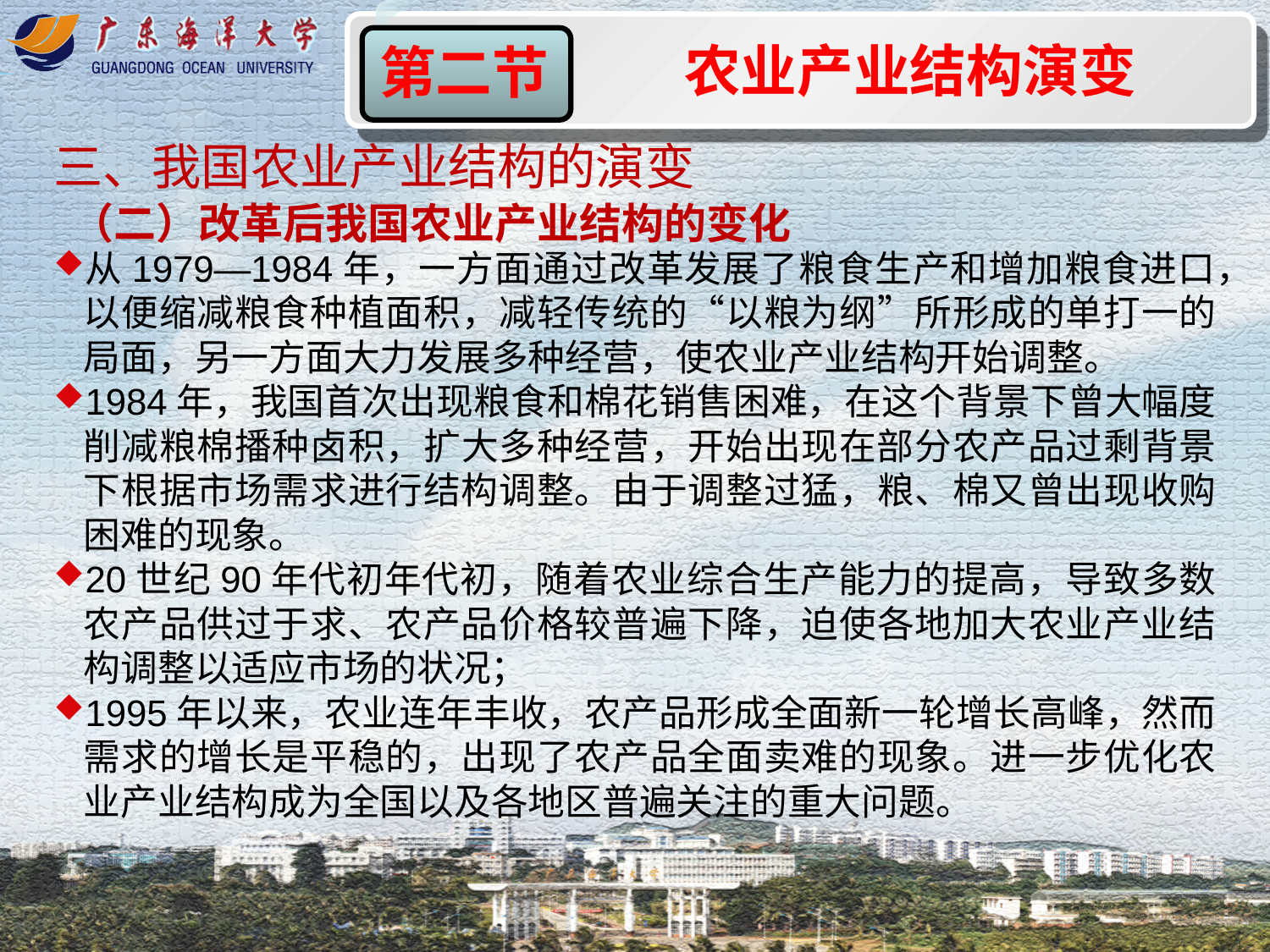

农业产业结构演变

第二节
三、我国农业产业结构的演变
（二）改革后我国农业产业结构的变化
从1979—1984年，一方面通过改革发展了粮食生产和增加粮食进口，以便缩减粮食种植面积，减轻传统的“以粮为纲”所形成的单打一的局面，另一方面大力发展多种经营，使农业产业结构开始调整。
1984年，我国首次出现粮食和棉花销售困难，在这个背景下曾大幅度削减粮棉播种卤积，扩大多种经营，开始出现在部分农产品过剩背景下根据市场需求进行结构调整。由于调整过猛，粮、棉又曾出现收购困难的现象。
20世纪90年代初年代初，随着农业综合生产能力的提高，导致多数农产品供过于求、农产品价格较普遍下降，迫使各地加大农业产业结构调整以适应市场的状况；
1995年以来，农业连年丰收，农产品形成全面新一轮增长高峰，然而需求的增长是平稳的，出现了农产品全面卖难的现象。进一步优化农业产业结构成为全国以及各地区普遍关注的重大问题。